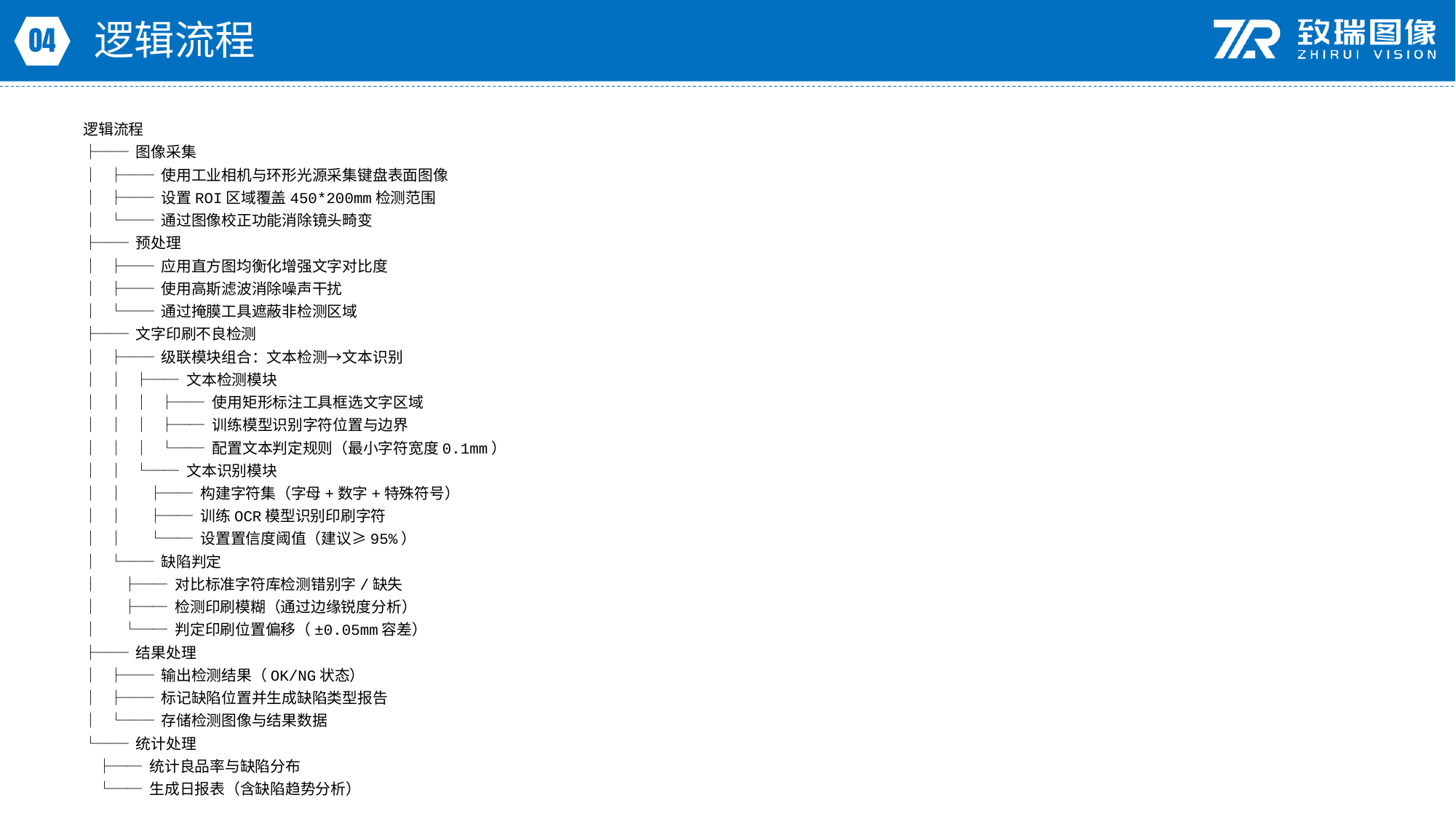

逻辑流程
04

逻辑流程
├── 图像采集
│   ├── 使用工业相机与环形光源采集键盘表面图像
│   ├── 设置ROI区域覆盖450*200mm检测范围
│   └── 通过图像校正功能消除镜头畸变
├── 预处理
│   ├── 应用直方图均衡化增强文字对比度
│   ├── 使用高斯滤波消除噪声干扰
│   └── 通过掩膜工具遮蔽非检测区域
├── 文字印刷不良检测
│   ├── 级联模块组合：文本检测→文本识别
│   │   ├── 文本检测模块
│   │   │   ├── 使用矩形标注工具框选文字区域
│   │   │   ├── 训练模型识别字符位置与边界
│   │   │   └── 配置文本判定规则（最小字符宽度0.1mm）
│   │   └── 文本识别模块
│   │       ├── 构建字符集（字母+数字+特殊符号）
│   │       ├── 训练OCR模型识别印刷字符
│   │       └── 设置置信度阈值（建议≥95%）
│   └── 缺陷判定
│       ├── 对比标准字符库检测错别字/缺失
│       ├── 检测印刷模糊（通过边缘锐度分析）
│       └── 判定印刷位置偏移（±0.05mm容差）
├── 结果处理
│   ├── 输出检测结果（OK/NG状态）
│   ├── 标记缺陷位置并生成缺陷类型报告
│   └── 存储检测图像与结果数据
└── 统计处理
    ├── 统计良品率与缺陷分布
    └── 生成日报表（含缺陷趋势分析）